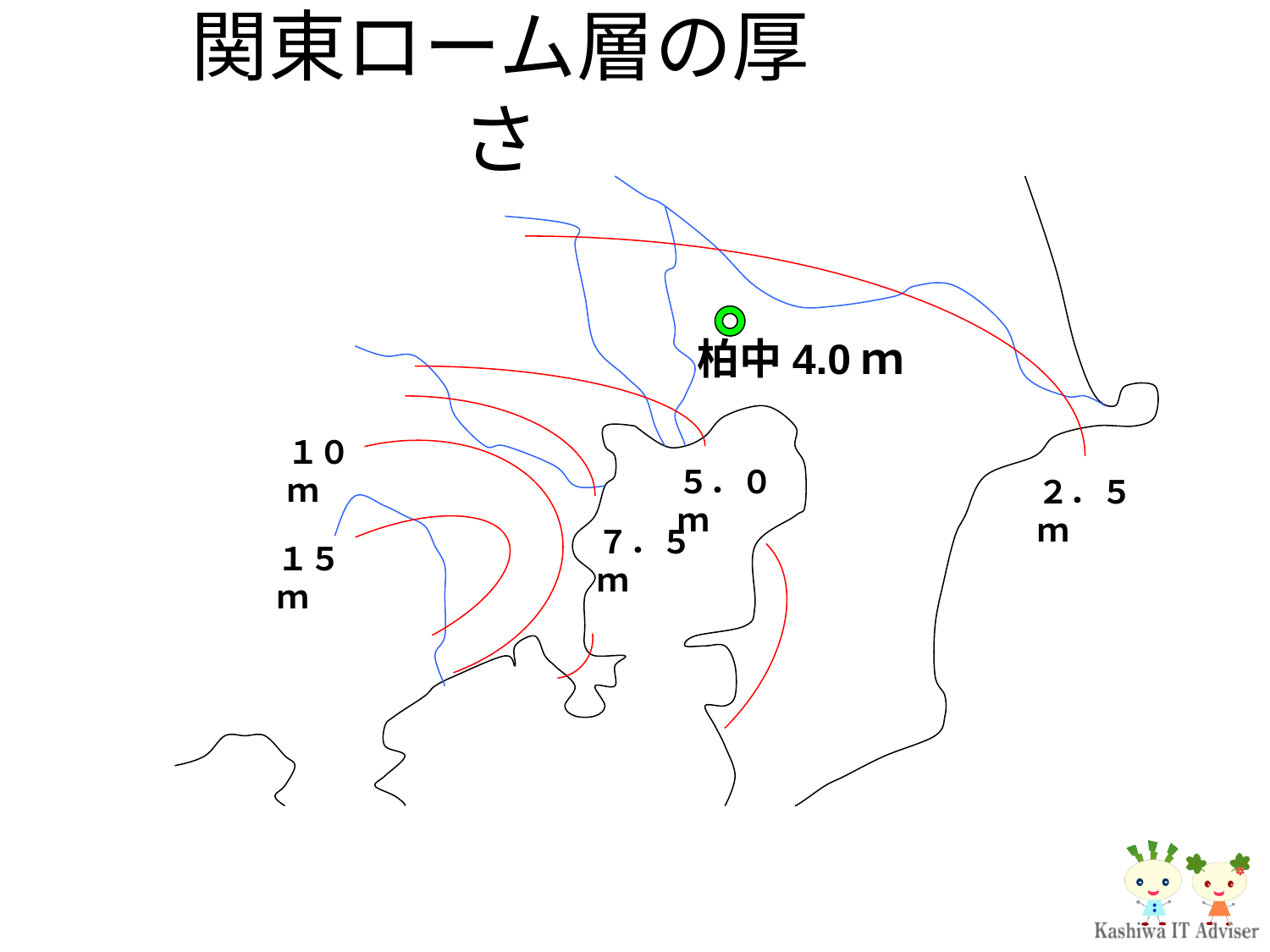

関東ローム層の厚さ

２．５ｍ

柏中4.0ｍ

５．０ｍ

７．５ｍ

１０ｍ

１５ｍ